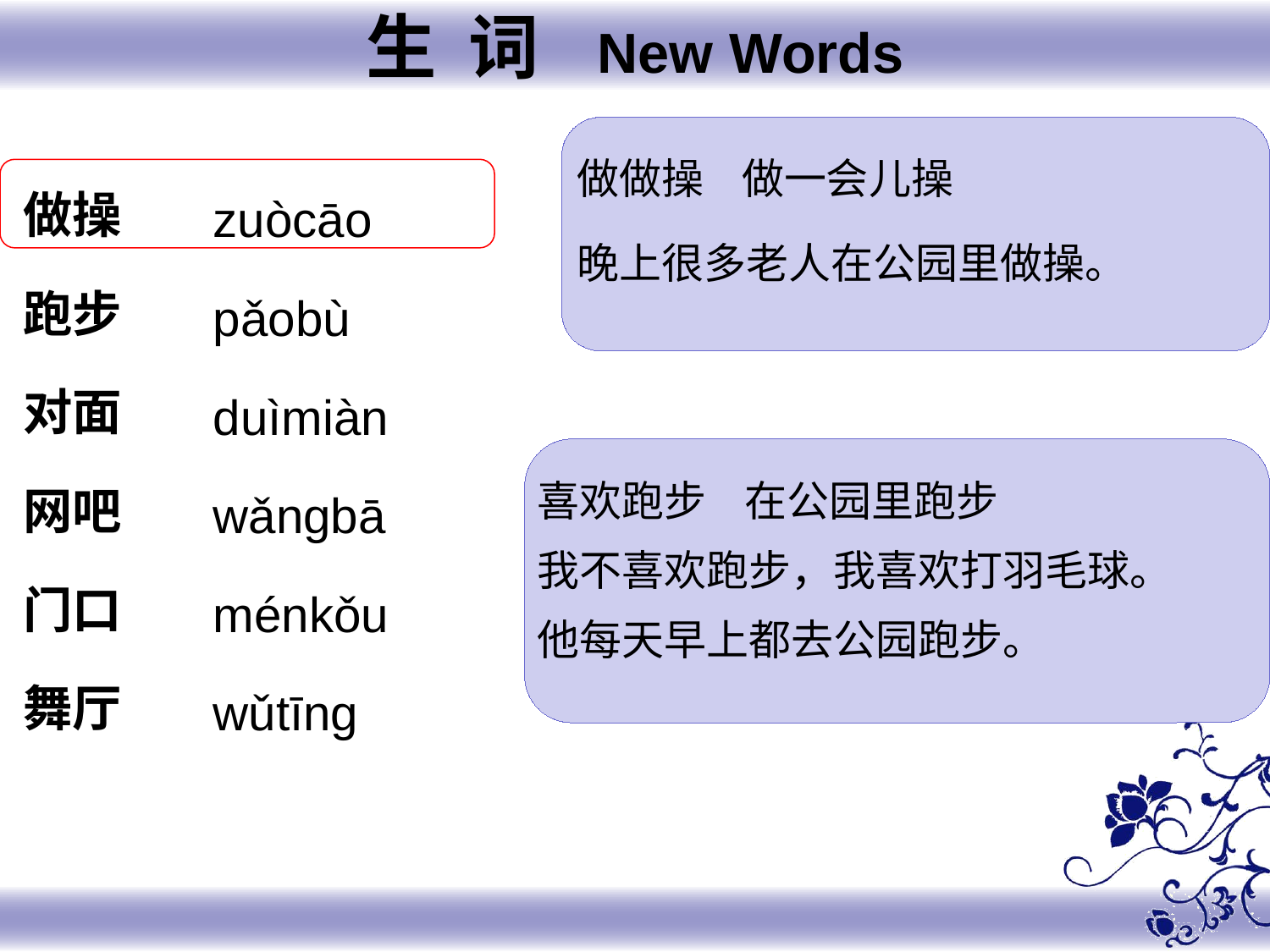

生  词   New Words

做做操    做一会儿操
晚上很多老人在公园里做操。

做操
跑步
对面
网吧
门口
舞厅
zuòcāo
pǎobù
duìmiàn
wǎngbā
ménkǒu
wǔtīng

喜欢跑步    在公园里跑步
我不喜欢跑步，我喜欢打羽毛球。
他每天早上都去公园跑步。